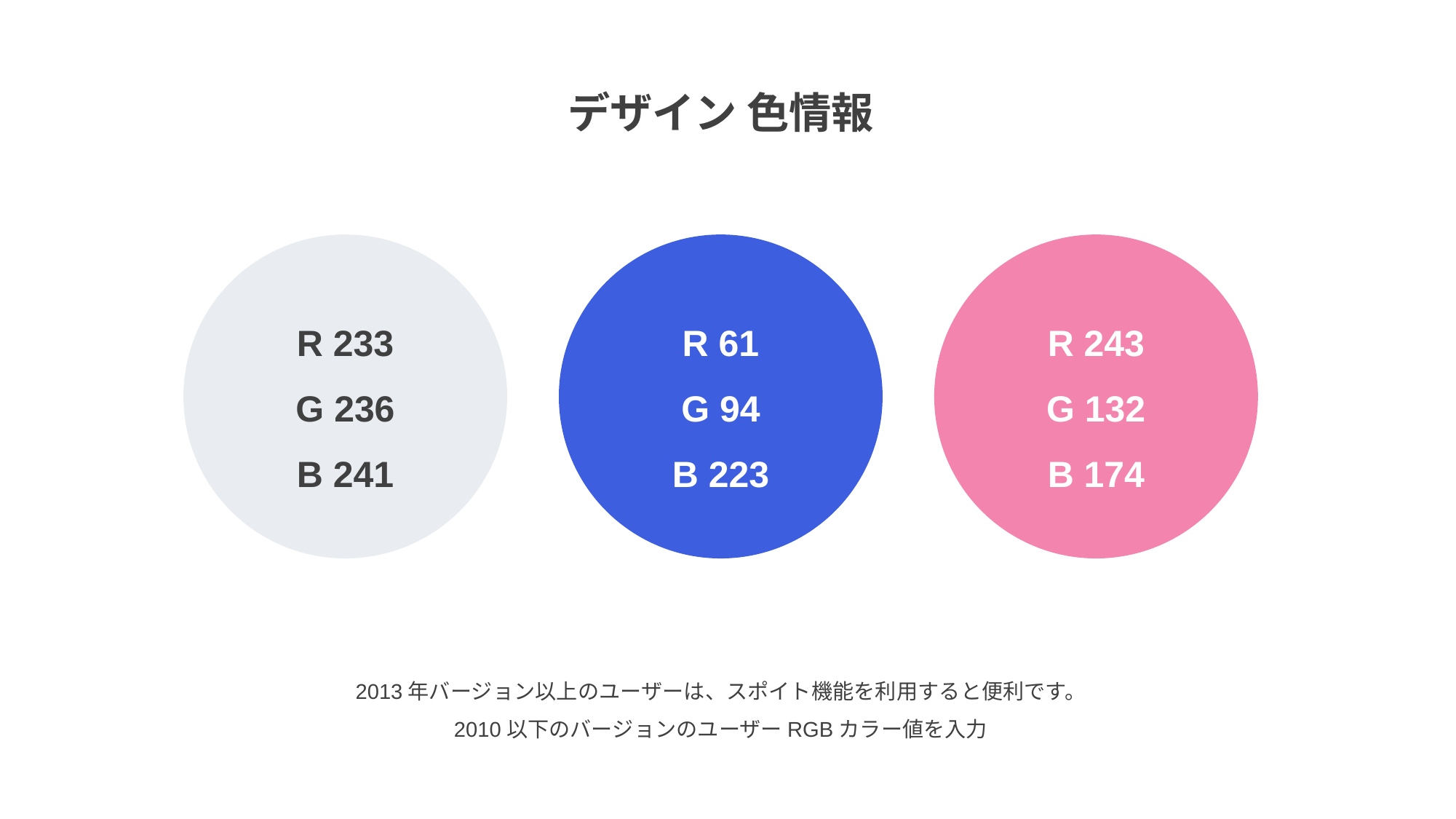

デザイン 色情報
R 233
G 236
B 241
R 61
G 94
B 223
R 243
G 132
B 174
2013年バージョン以上のユーザーは、スポイト機能を利用すると便利です。
2010以下のバージョンのユーザーRGBカラー値を入力